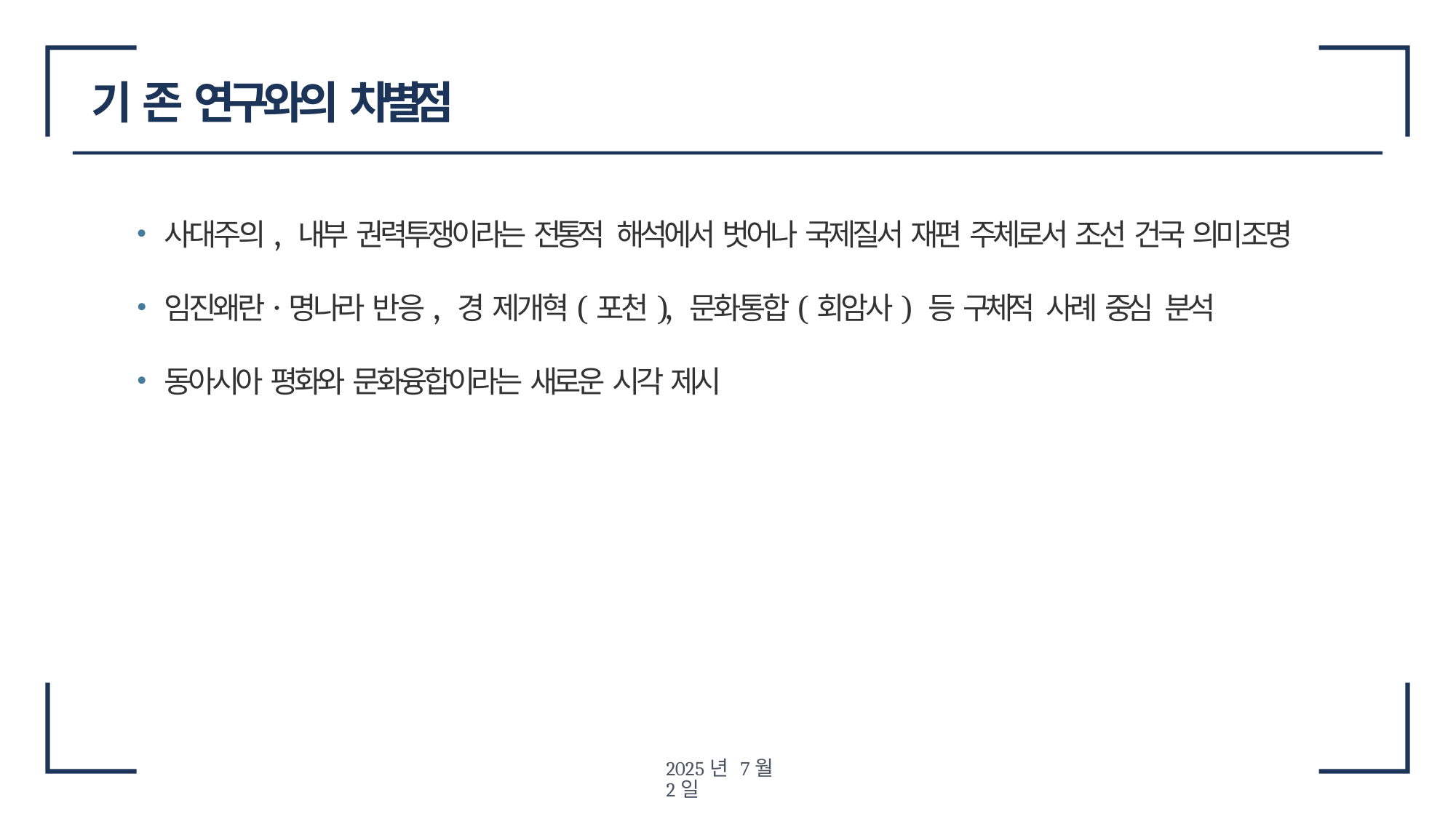

# 기 존 연구와의 차별점
사대주의, 내부 권력투쟁이라는 전통적 해석에서 벗어나 국제질서 재편 주체로서 조선 건국 의미 조명

임진왜란·명나라 반응, 경 제개혁(포천), 문화통합(회암사) 등 구체적 사례 중심 분석

동아시아 평화와 문화융합이라는 새로운 시각 제시

2025년 7월 2일